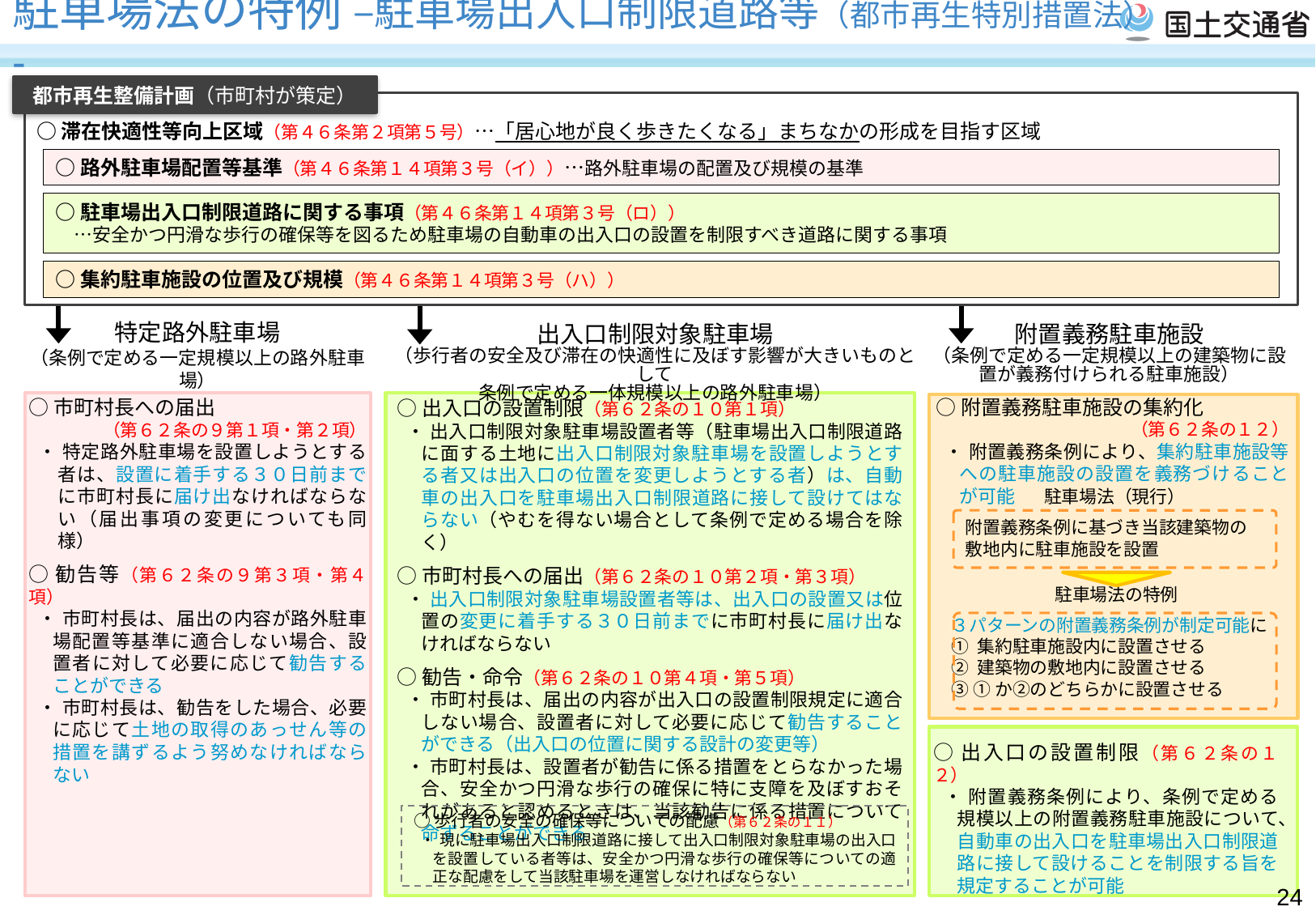

# 駐車場法の特例 –駐車場出入口制限道路等（都市再生特別措置法）-
都市再生整備計画（市町村が策定）

○滞在快適性等向上区域（第４６条第２項第５号）…「居心地が良く歩きたくなる」まちなかの形成を目指す区域
○路外駐車場配置等基準（第４６条第１４項第３号（イ））…路外駐車場の配置及び規模の基準
○駐車場出入口制限道路に関する事項（第４６条第１４項第３号（ロ））
　…安全かつ円滑な歩行の確保等を図るため駐車場の自動車の出入口の設置を制限すべき道路に関する事項
○集約駐車施設の位置及び規模（第４６条第１４項第３号（ハ））
特定路外駐車場
（条例で定める一定規模以上の路外駐車場）
出入口制限対象駐車場
（歩行者の安全及び滞在の快適性に及ぼす影響が大きいものとして
条例で定める一体規模以上の路外駐車場）
附置義務駐車施設
（条例で定める一定規模以上の建築物に設置が義務付けられる駐車施設）
○附置義務駐車施設の集約化
（第６２条の１２）
 ・ 附置義務条例により、集約駐車施設等への駐車施設の設置を義務づけることが可能
○市町村長への届出
（第６２条の９第１項・第２項）
 ・ 特定路外駐車場を設置しようとする者は、設置に着手する３０日前までに市町村長に届け出なければならない（届出事項の変更についても同様）
○勧告等（第６２条の９第３項・第４項）
 ・ 市町村長は、届出の内容が路外駐車場配置等基準に適合しない場合、設置者に対して必要に応じて勧告することができる
 ・ 市町村長は、勧告をした場合、必要に応じて土地の取得のあっせん等の措置を講ずるよう努めなければならない
○出入口の設置制限（第６２条の１０第１項）
 ・ 出入口制限対象駐車場設置者等（駐車場出入口制限道路に面する土地に出入口制限対象駐車場を設置しようとする者又は出入口の位置を変更しようとする者）は、自動車の出入口を駐車場出入口制限道路に接して設けてはならない（やむを得ない場合として条例で定める場合を除く）
○市町村長への届出（第６２条の１０第２項・第３項）
 ・ 出入口制限対象駐車場設置者等は、出入口の設置又は位置の変更に着手する３０日前までに市町村長に届け出なければならない
○勧告・命令（第６２条の１０第４項・第５項）
 ・ 市町村長は、届出の内容が出入口の設置制限規定に適合しない場合、設置者に対して必要に応じて勧告することができる（出入口の位置に関する設計の変更等）
 ・ 市町村長は、設置者が勧告に係る措置をとらなかった場合、安全かつ円滑な歩行の確保に特に支障を及ぼすおそれがあると認めるときは、当該勧告に係る措置について命ずることができる

駐車場法（現行）

附置義務条例に基づき当該建築物の
敷地内に駐車施設を設置
駐車場法の特例

３パターンの附置義務条例が制定可能に
① 集約駐車施設内に設置させる
② 建築物の敷地内に設置させる
③ ①か②のどちらかに設置させる

○出入口の設置制限（第６２条の１２）
 ・ 附置義務条例により、条例で定める規模以上の附置義務駐車施設について、自動車の出入口を駐車場出入口制限道路に接して設けることを制限する旨を規定することが可能

○歩行者の安全の確保等についての配慮（第６２条の１１）
 ・ 現に駐車場出入口制限道路に接して出入口制限対象駐車場の出入口を設置している者等は、安全かつ円滑な歩行の確保等についての適正な配慮をして当該駐車場を運営しなければならない
24